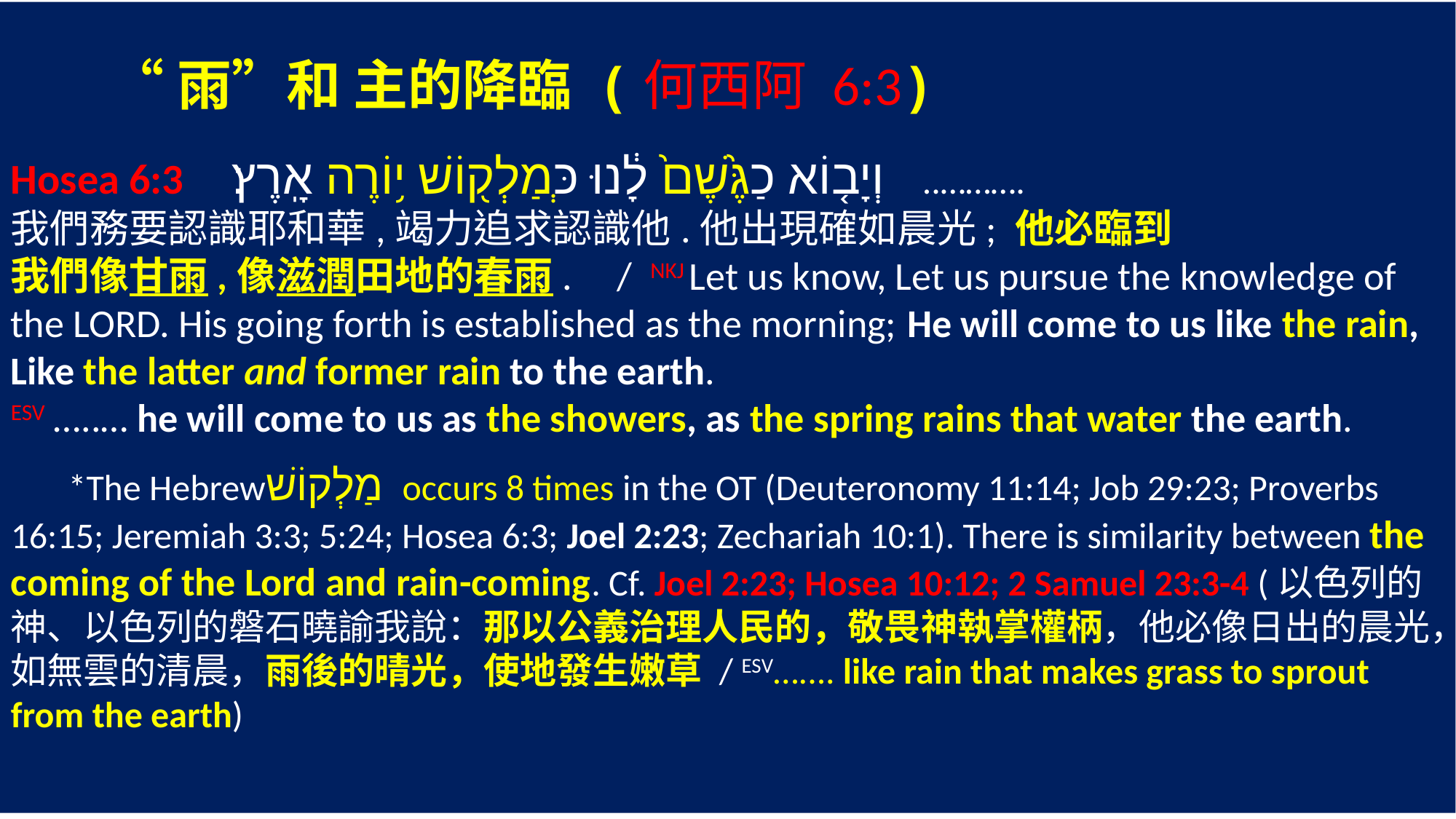

“雨”和 主的降臨 (何西阿 6:3)

Hosea 6:3     ‎וְיָב֤וֹא כַגֶּ֙שֶׁם֙ לָ֔נוּ כְּמַלְק֖וֹשׁ י֥וֹרֶה אָֽרֶץ׃   ..……….
我們務要認識耶和華,竭力追求認識他.他出現確如晨光; 他必臨到
我們像甘雨,像滋潤田地的春雨.     /  NKJ Let us know, Let us pursue the knowledge of the LORD. His going forth is established as the morning; He will come to us like the rain, Like the latter and former rain to the earth.
ESV …..… he will come to us as the showers, as the spring rains that water the earth.

       *The Hebrewמַלְקוֹשׁ  occurs 8 times in the OT (Deuteronomy 11:14; Job 29:23; Proverbs 16:15; Jeremiah 3:3; 5:24; Hosea 6:3; Joel 2:23; Zechariah 10:1). There is similarity between the coming of the Lord and rain-coming. Cf. Joel 2:23; Hosea 10:12; 2 Samuel 23:3-4 (以色列的神、以色列的磐石曉諭我說：那以公義治理人民的，敬畏神執掌權柄，他必像日出的晨光，如無雲的清晨，雨後的晴光，使地發生嫩草 / ESV….... like rain that makes grass to sprout from the earth)